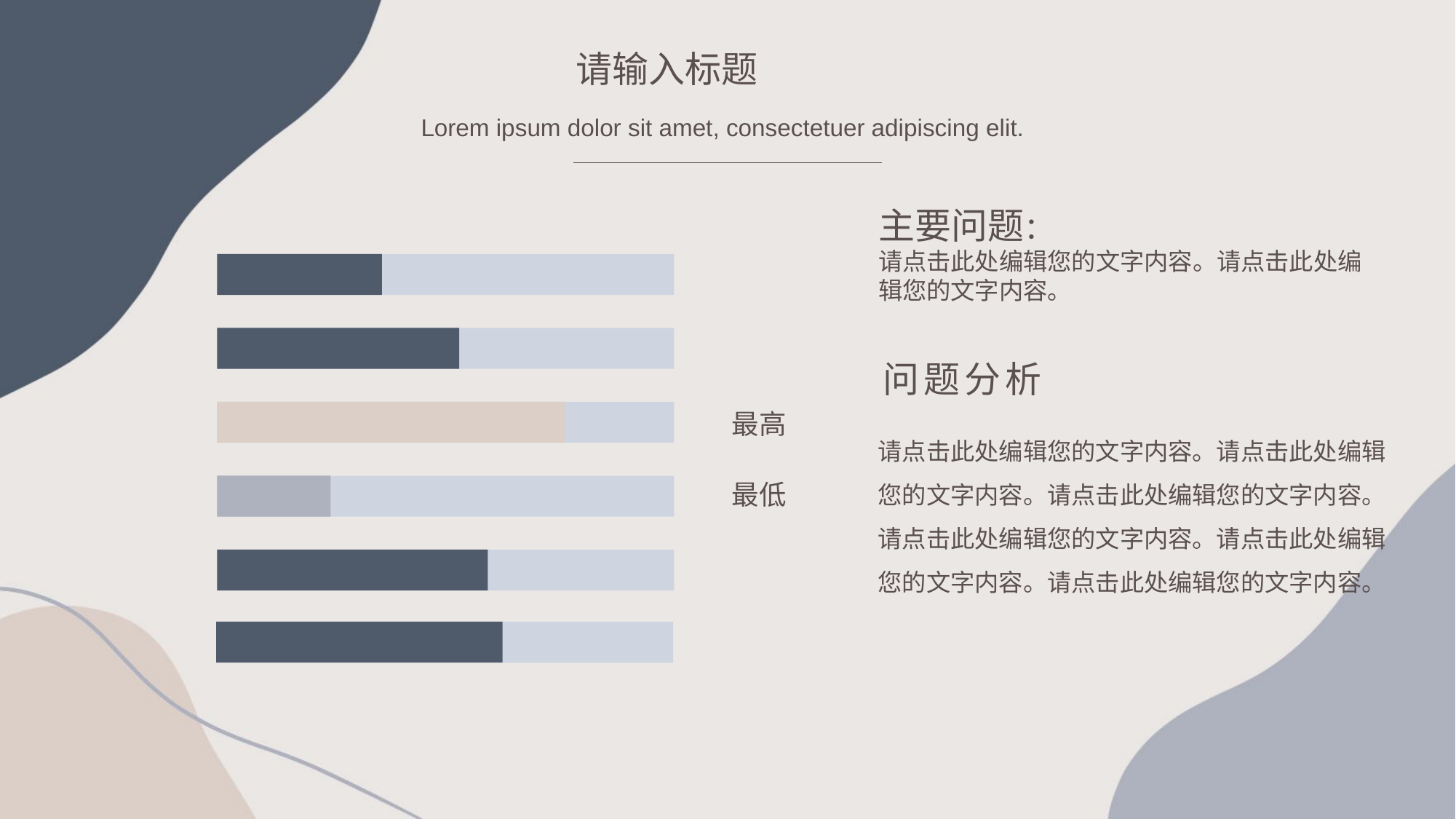

请输入标题
Lorem ipsum dolor sit amet, consectetuer adipiscing elit.
主要问题：
请点击此处编辑您的文字内容。请点击此处编辑您的文字内容。

问题分析

最高

请点击此处编辑您的文字内容。请点击此处编辑您的文字内容。请点击此处编辑您的文字内容。请点击此处编辑您的文字内容。请点击此处编辑您的文字内容。请点击此处编辑您的文字内容。
最低